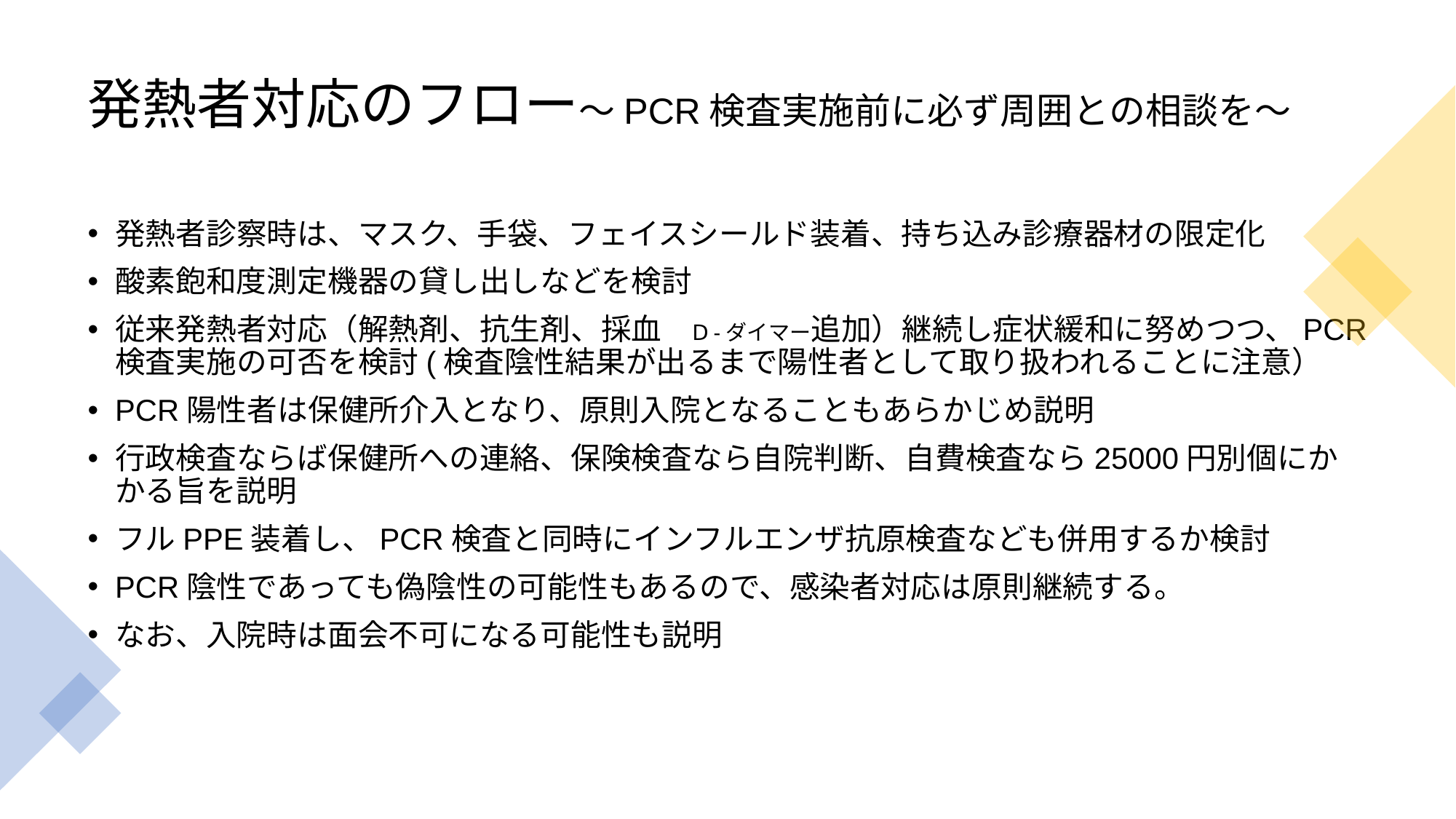

# 発熱者対応のフロー～PCR検査実施前に必ず周囲との相談を～

発熱者診察時は、マスク、手袋、フェイスシールド装着、持ち込み診療器材の限定化
酸素飽和度測定機器の貸し出しなどを検討
従来発熱者対応（解熱剤、抗生剤、採血　Ⅾ-ダイマー追加）継続し症状緩和に努めつつ、PCR検査実施の可否を検討(検査陰性結果が出るまで陽性者として取り扱われることに注意）
PCR陽性者は保健所介入となり、原則入院となることもあらかじめ説明
行政検査ならば保健所への連絡、保険検査なら自院判断、自費検査なら25000円別個にかかる旨を説明
フルPPE装着し、PCR検査と同時にインフルエンザ抗原検査なども併用するか検討
PCR陰性であっても偽陰性の可能性もあるので、感染者対応は原則継続する。
なお、入院時は面会不可になる可能性も説明